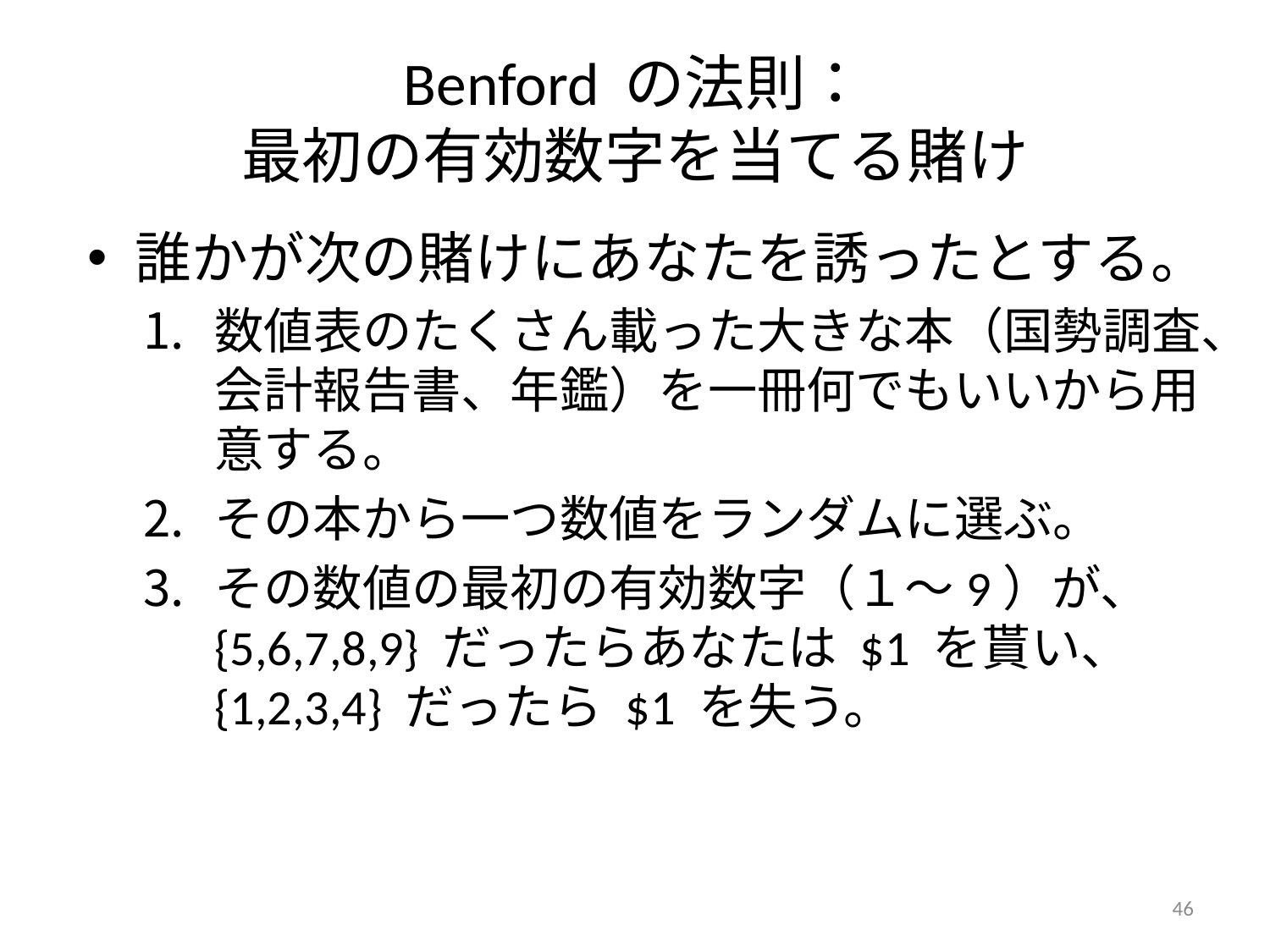

# Benford の法則： 最初の有効数字を当てる賭け
誰かが次の賭けにあなたを誘ったとする。
数値表のたくさん載った大きな本（国勢調査、会計報告書、年鑑）を一冊何でもいいから用意する。
その本から一つ数値をランダムに選ぶ。
その数値の最初の有効数字（１～9）が、{5,6,7,8,9} だったらあなたは $1 を貰い、{1,2,3,4} だったら $1 を失う。
46